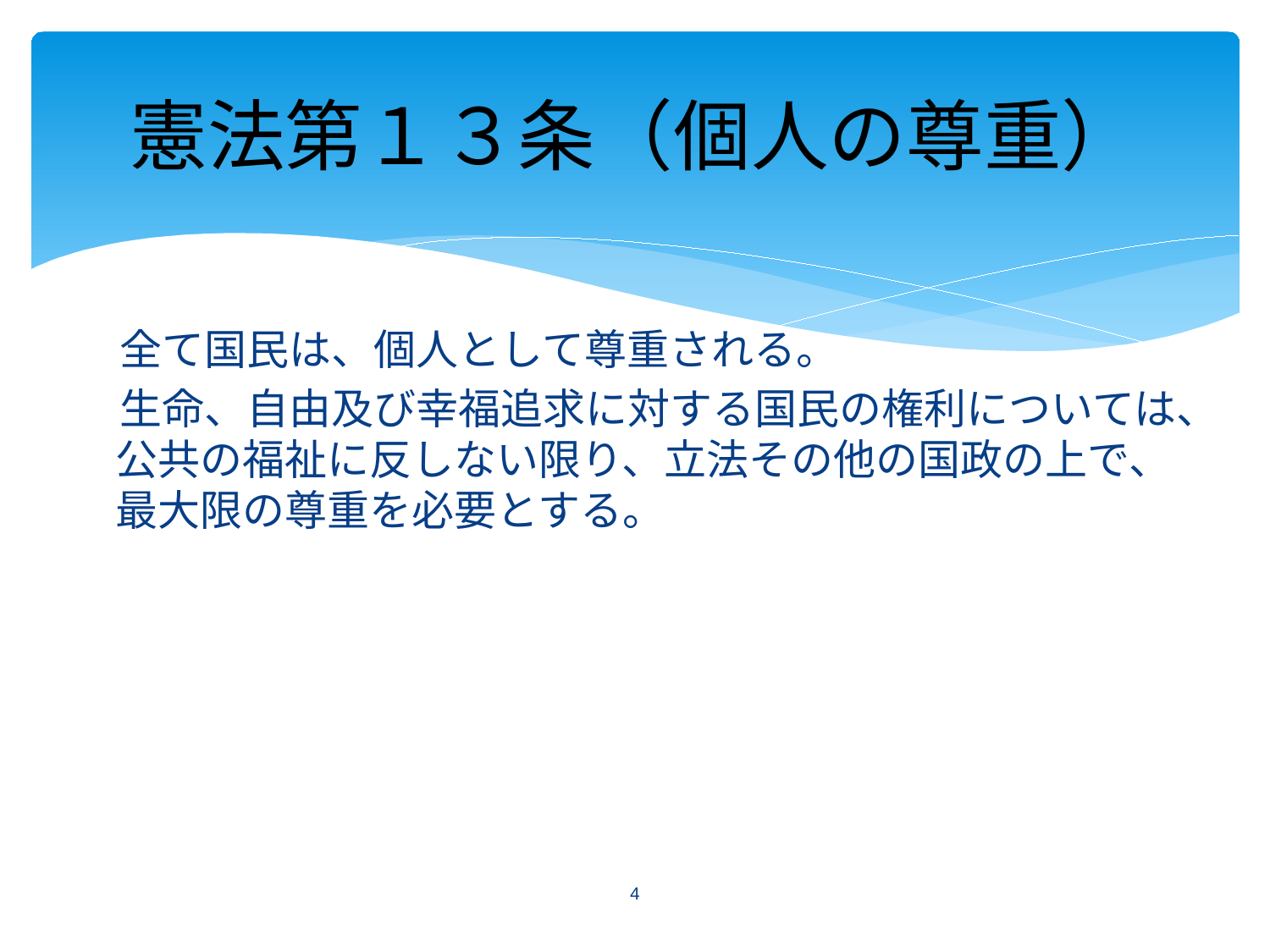

# 憲法第１３条（個人の尊重）
　全て国民は、個人として尊重される。
　生命、自由及び幸福追求に対する国民の権利については、公共の福祉に反しない限り、立法その他の国政の上で、最大限の尊重を必要とする。
4